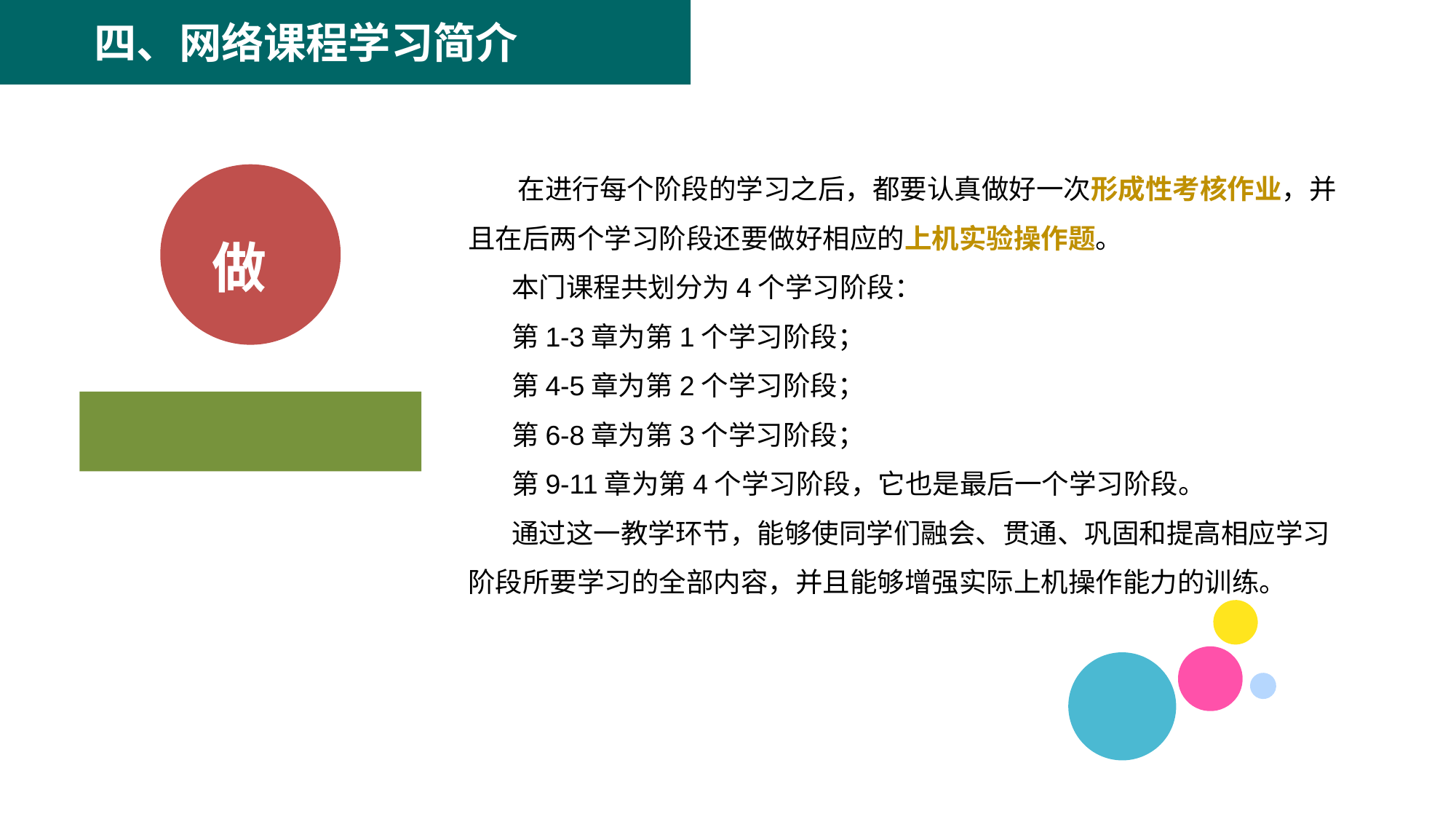

四、网络课程学习简介
       在进行每个阶段的学习之后，都要认真做好一次形成性考核作业，并且在后两个学习阶段还要做好相应的上机实验操作题。
      本门课程共划分为4个学习阶段：
      第1-3章为第1个学习阶段；
      第4-5章为第2个学习阶段；
      第6-8章为第3个学习阶段；
      第9-11章为第4个学习阶段，它也是最后一个学习阶段。
      通过这一教学环节，能够使同学们融会、贯通、巩固和提高相应学习阶段所要学习的全部内容，并且能够增强实际上机操作能力的训练。

做
讲